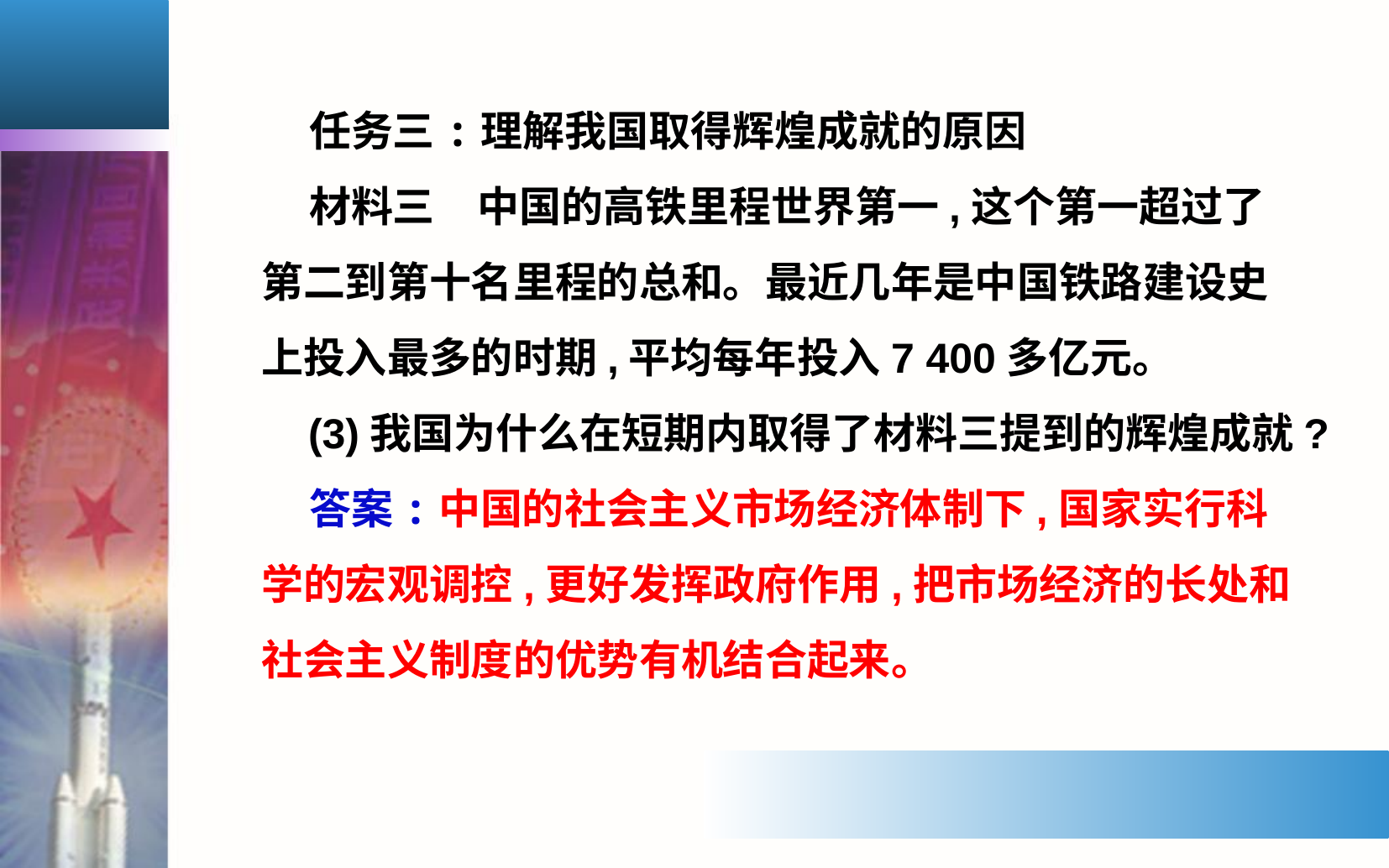

任务三:理解我国取得辉煌成就的原因
    材料三　中国的高铁里程世界第一,这个第一超过了第二到第十名里程的总和。最近几年是中国铁路建设史上投入最多的时期,平均每年投入7 400多亿元。
    (3)我国为什么在短期内取得了材料三提到的辉煌成就?
    答案:中国的社会主义市场经济体制下,国家实行科学的宏观调控,更好发挥政府作用,把市场经济的长处和社会主义制度的优势有机结合起来。